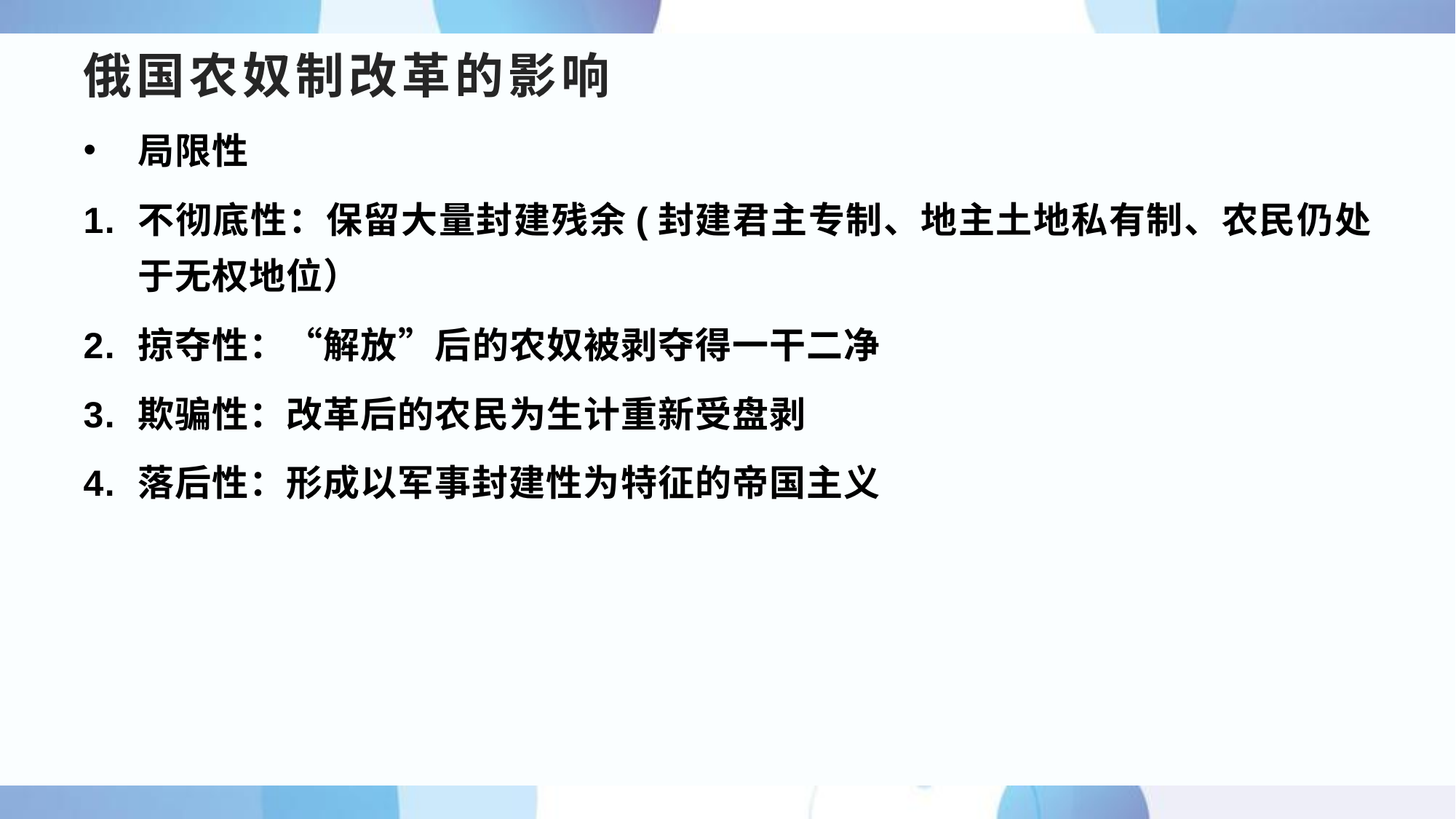

俄国农奴制改革的影响
局限性
不彻底性：保留大量封建残余(封建君主专制、地主土地私有制、农民仍处于无权地位）
掠夺性：“解放”后的农奴被剥夺得一干二净
欺骗性：改革后的农民为生计重新受盘剥
落后性：形成以军事封建性为特征的帝国主义